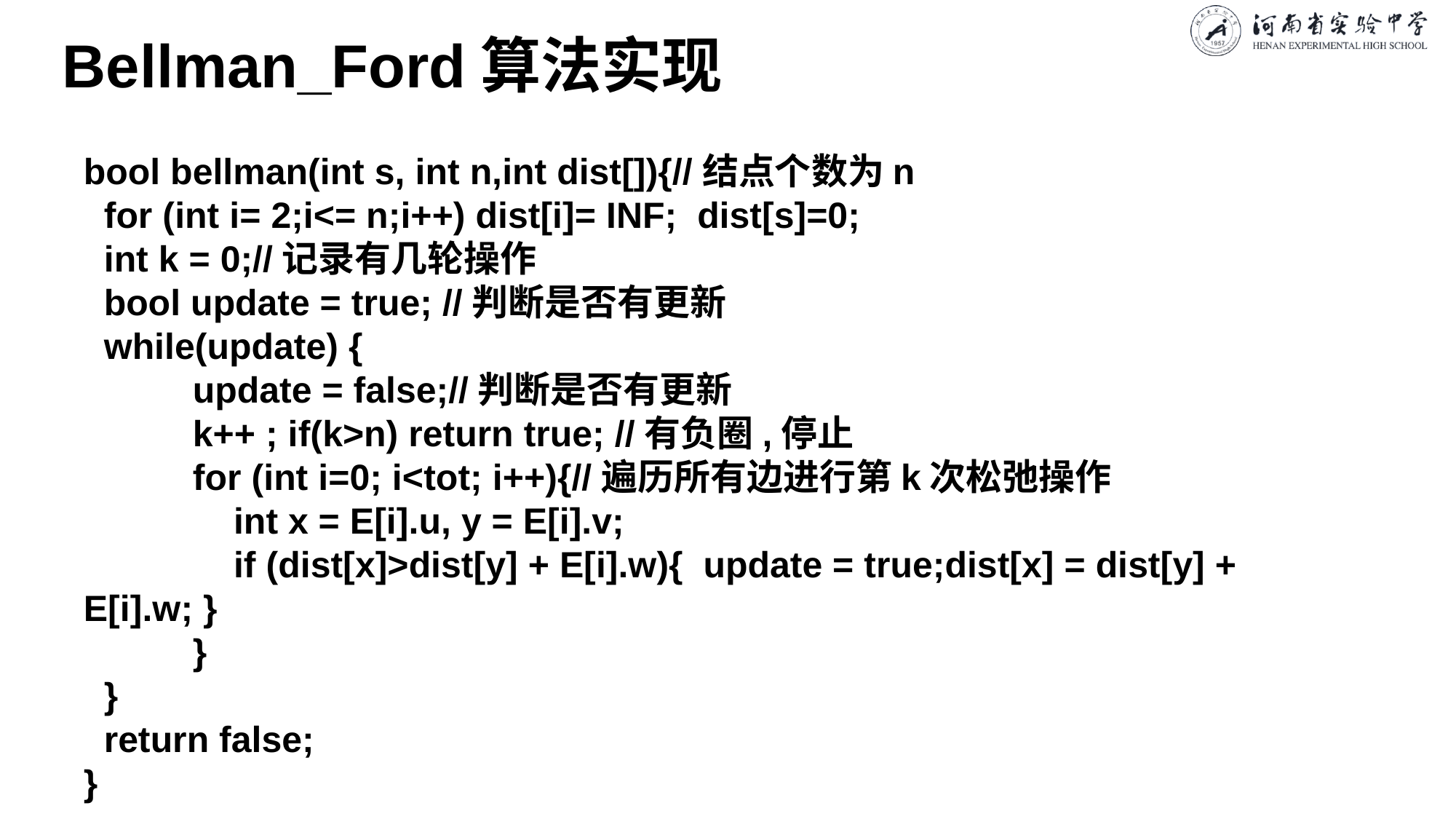

# Bellman_Ford算法实现
bool bellman(int s, int n,int dist[]){//结点个数为n
  for (int i= 2;i<= n;i++) dist[i]= INF;  dist[s]=0;
  int k = 0;//记录有几轮操作
  bool update = true; //判断是否有更新
  while(update) {
	update = false;//判断是否有更新
	k++ ; if(k>n) return true; //有负圈,停止
	for (int i=0; i<tot; i++){//遍历所有边进行第k次松弛操作
	    int x = E[i].u, y = E[i].v;
	    if (dist[x]>dist[y] + E[i].w){  update = true;dist[x] = dist[y] + E[i].w; }
	}
  }
  return false;
}